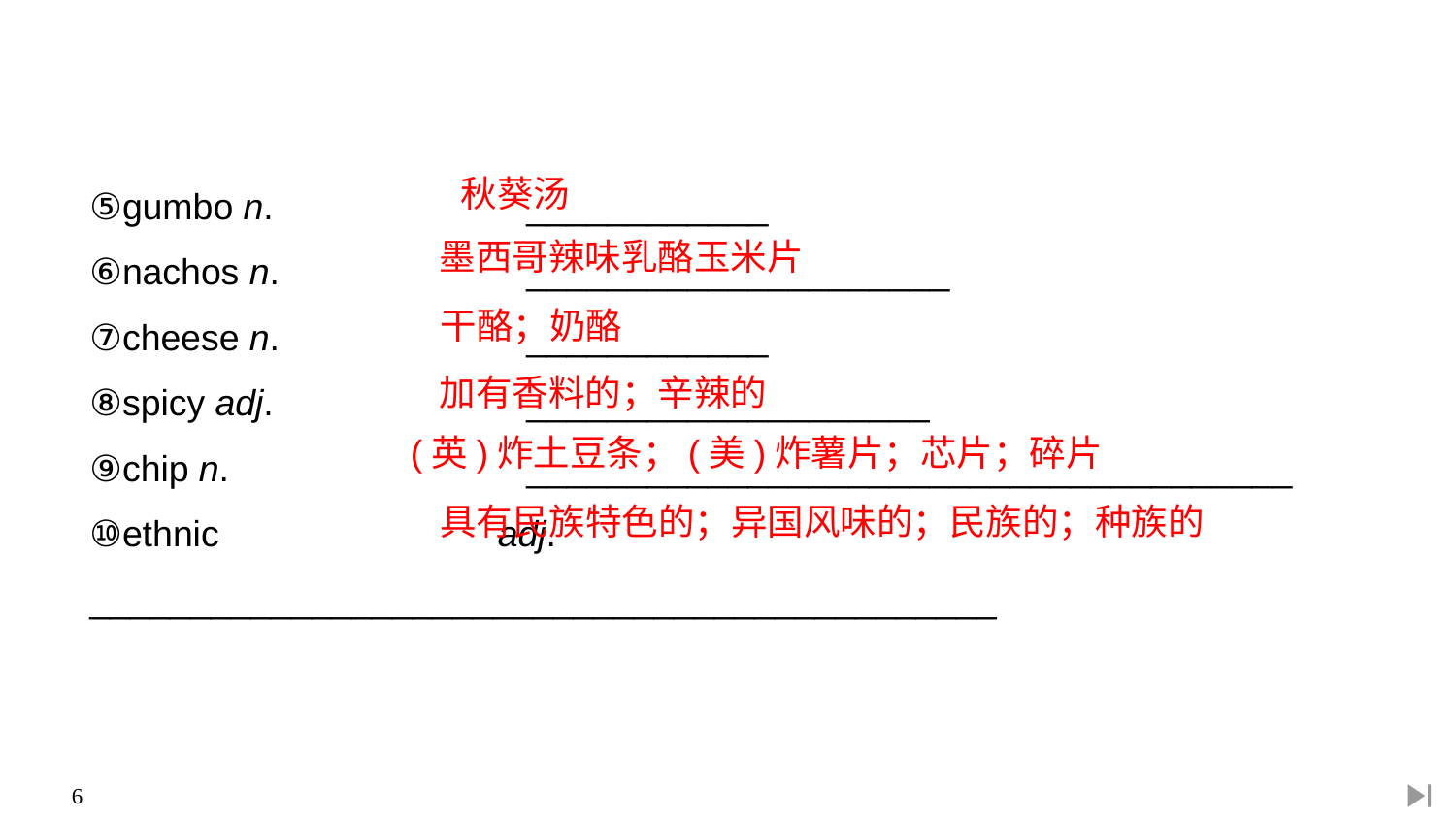

⑤gumbo n.  		____________
⑥nachos n.  		_____________________
⑦cheese n.  		____________
⑧spicy adj.  		____________________
⑨chip n.  		______________________________________
⑩ethnic adj.  		_____________________________________________
秋葵汤
墨西哥辣味乳酪玉米片
干酪；奶酪
加有香料的；辛辣的
(英)炸土豆条；(美)炸薯片；芯片；碎片
具有民族特色的；异国风味的；民族的；种族的